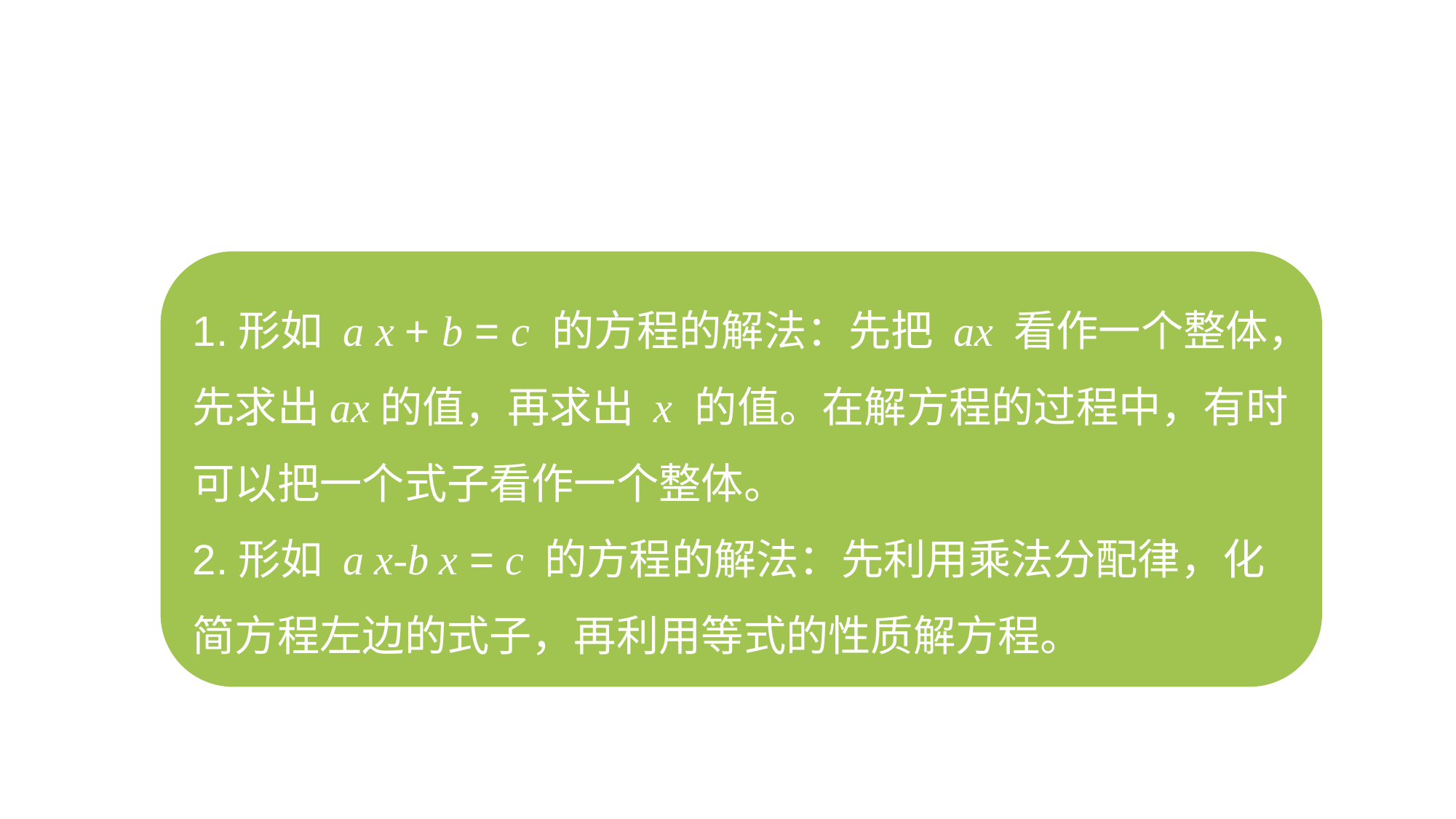

1.形如 a x + b = c 的方程的解法：先把 ax 看作一个整体，先求出ax的值，再求出 x 的值。在解方程的过程中，有时可以把一个式子看作一个整体。
2.形如 a x-b x = c 的方程的解法：先利用乘法分配律，化简方程左边的式子，再利用等式的性质解方程。